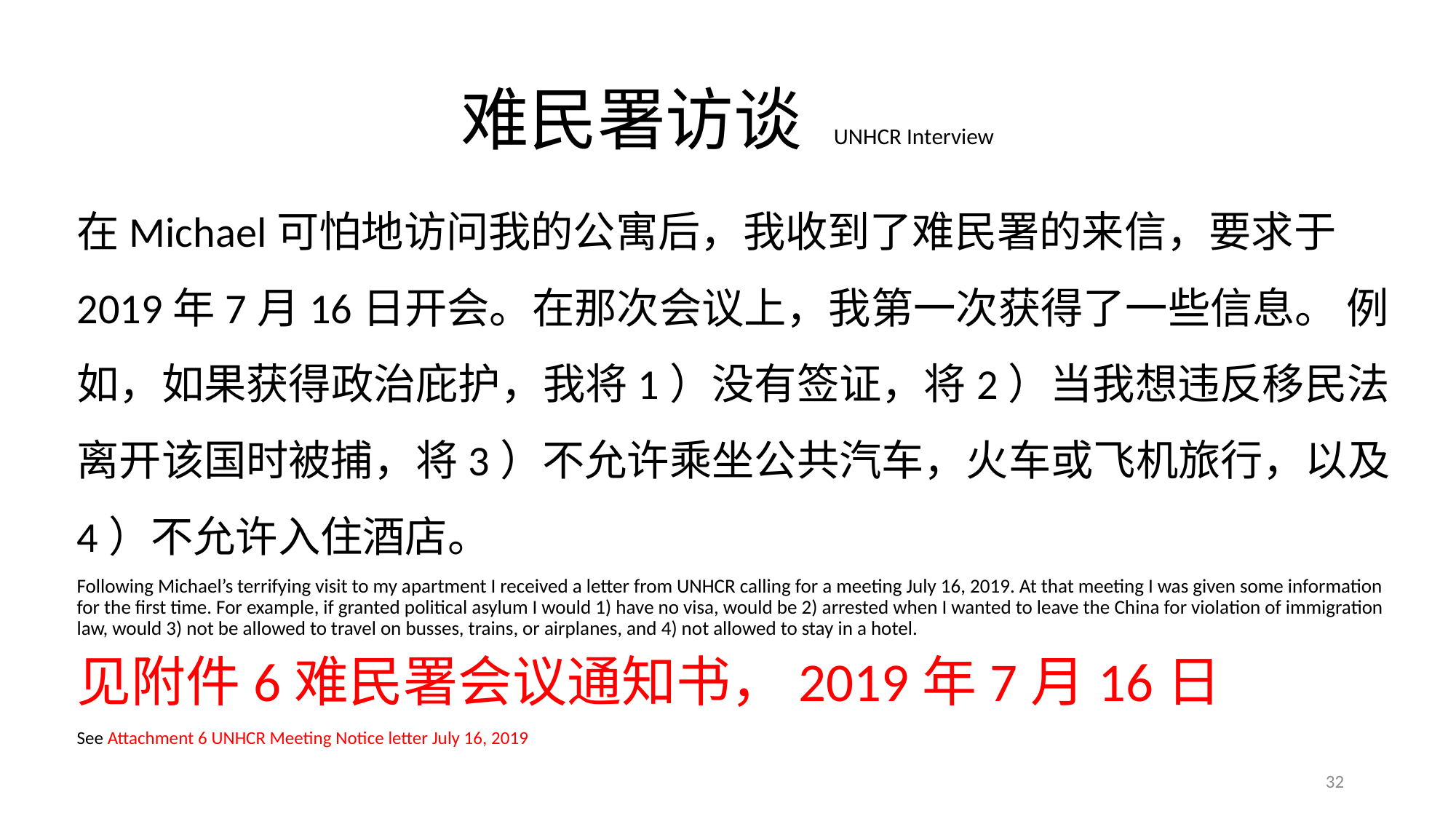

# 难民署访谈 UNHCR Interview
在Michael可怕地访问我的公寓后，我收到了难民署的来信，要求于2019年7月16日开会。在那次会议上，我第一次获得了一些信息。 例如，如果获得政治庇护，我将1）没有签证，将2）当我想违反移民法离开该国时被捕，将3）不允许乘坐公共汽车，火车或飞机旅行，以及 4）不允许入住酒店。
Following Michael’s terrifying visit to my apartment I received a letter from UNHCR calling for a meeting July 16, 2019. At that meeting I was given some information for the first time. For example, if granted political asylum I would 1) have no visa, would be 2) arrested when I wanted to leave the China for violation of immigration law, would 3) not be allowed to travel on busses, trains, or airplanes, and 4) not allowed to stay in a hotel.
见附件6难民署会议通知书，2019年7月16日
See Attachment 6 UNHCR Meeting Notice letter July 16, 2019
32